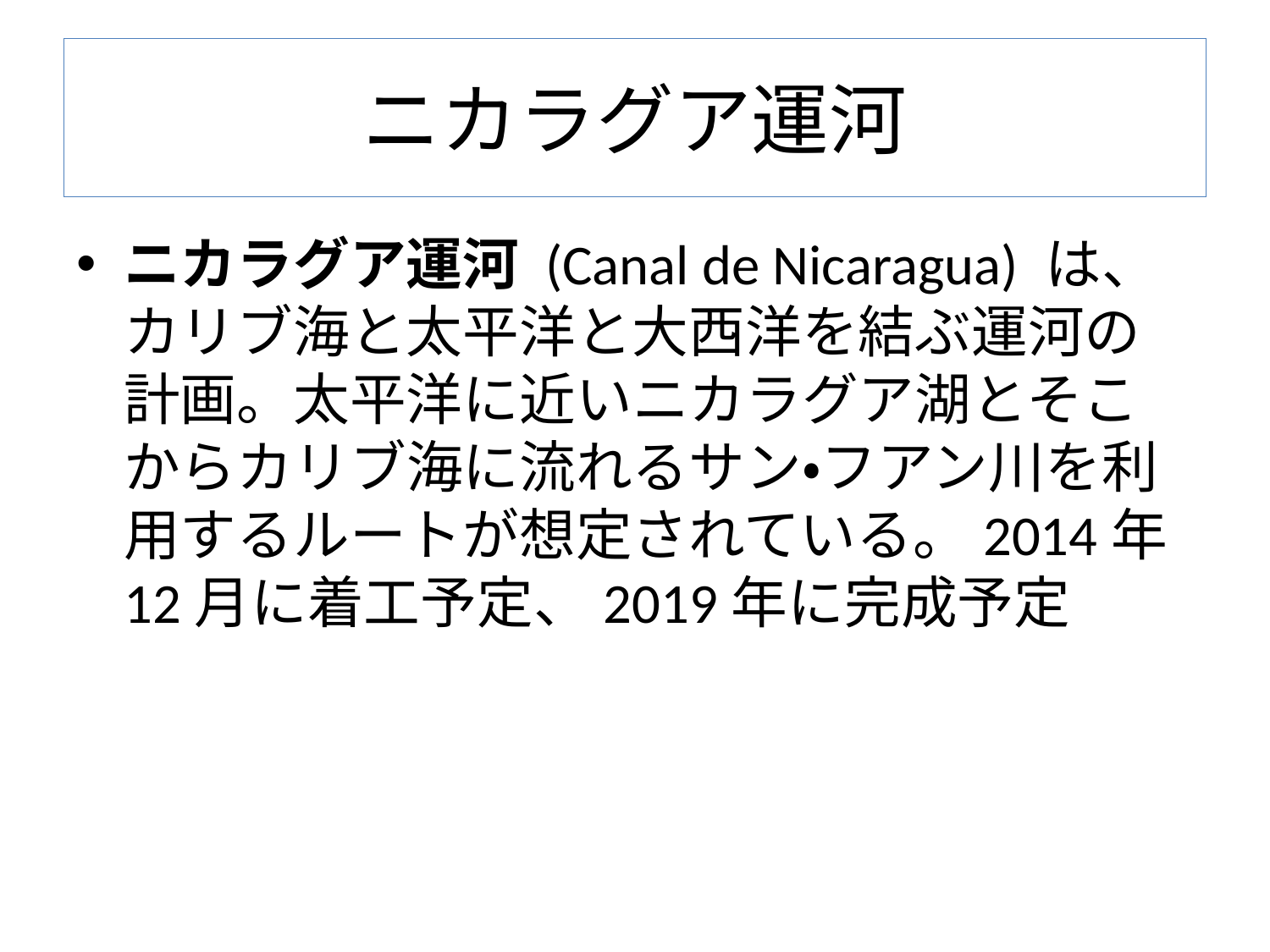

# ニカラグア運河
ニカラグア運河 (Canal de Nicaragua) は、カリブ海と太平洋と大西洋を結ぶ運河の計画。太平洋に近いニカラグア湖とそこからカリブ海に流れるサン・フアン川を利用するルートが想定されている。2014年12月に着工予定、2019年に完成予定